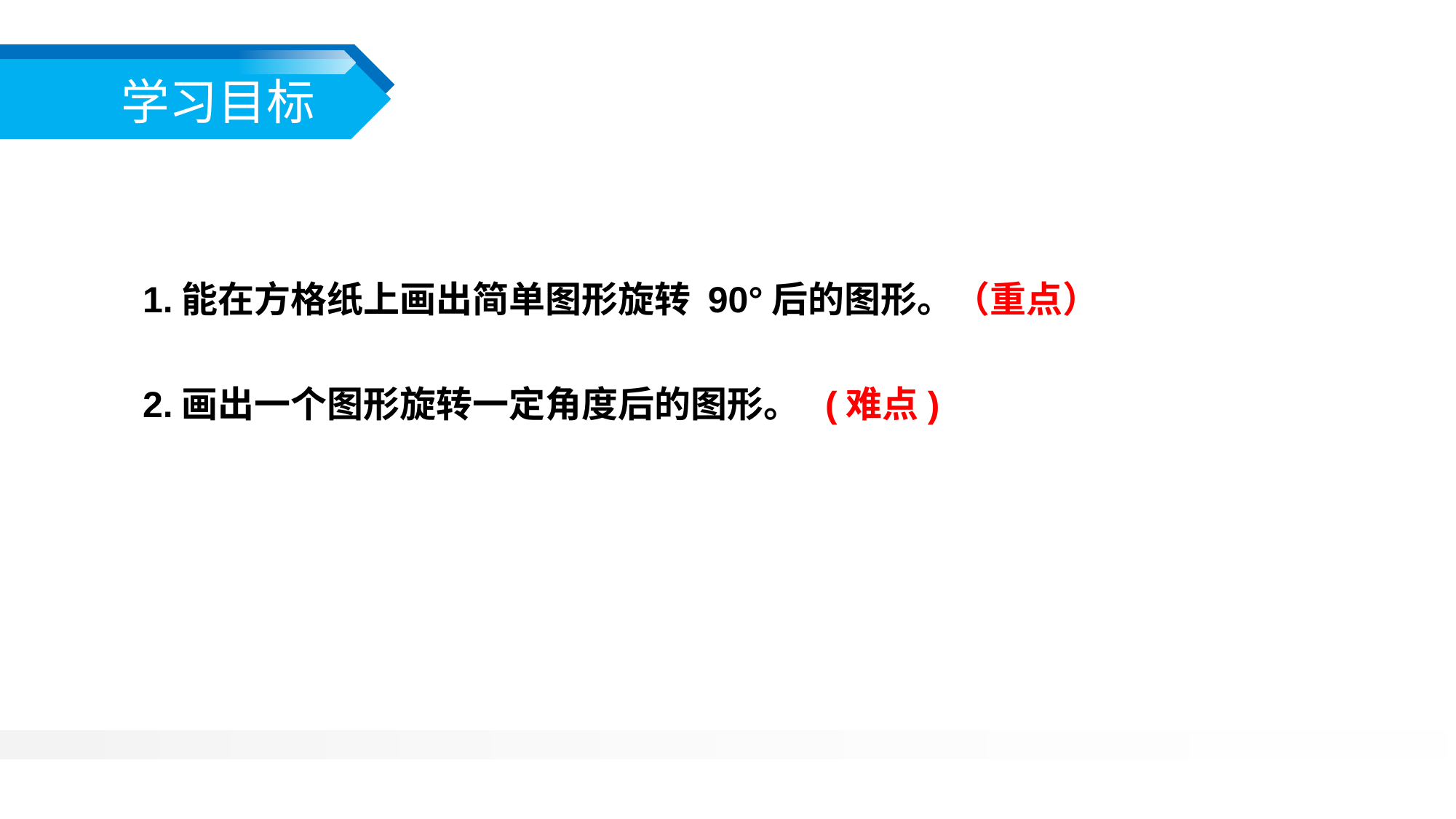

1.能在方格纸上画出简单图形旋转 90°后的图形。（重点）

2.画出一个图形旋转一定角度后的图形。  (难点)